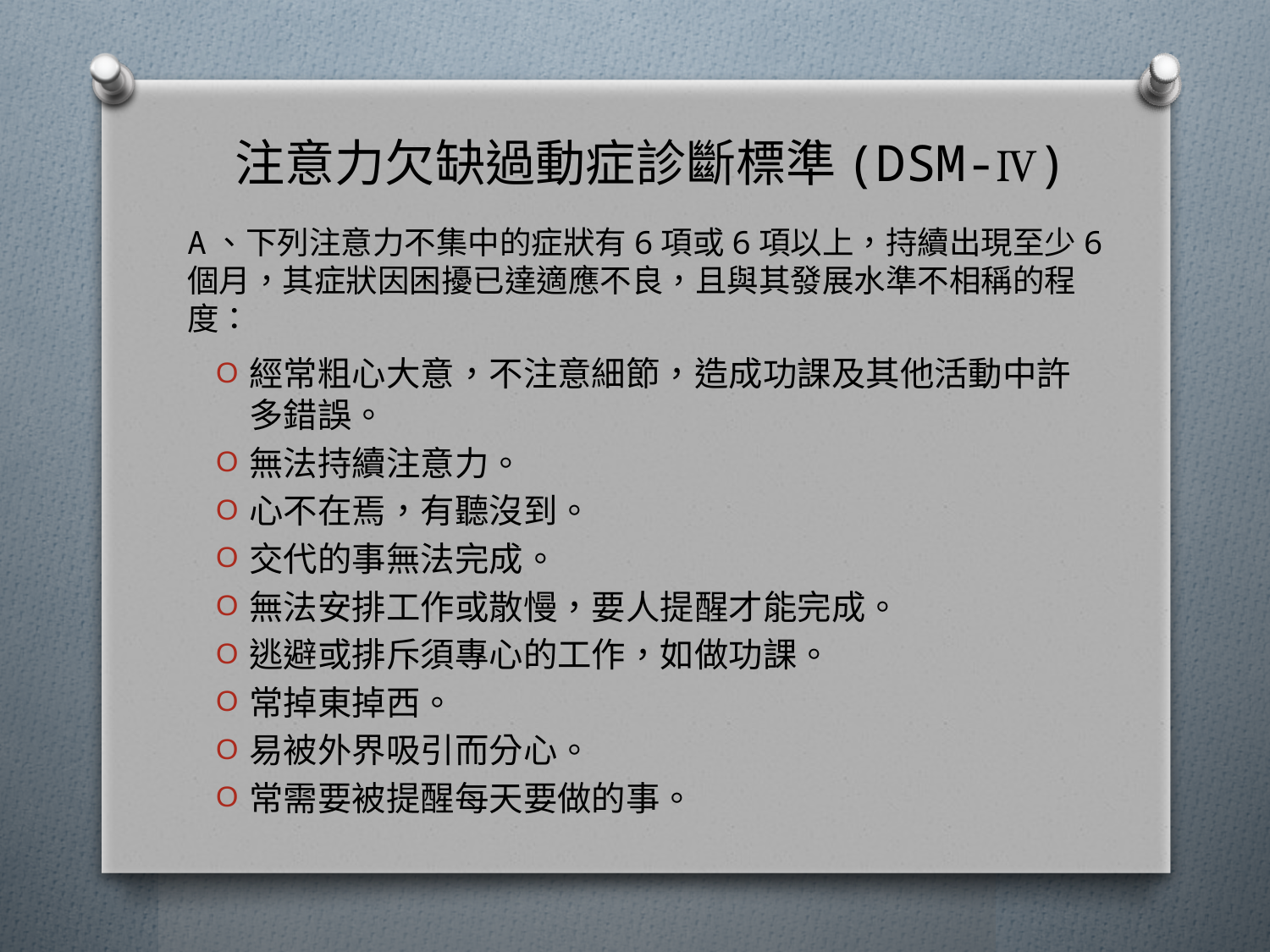

# 注意力欠缺過動症診斷標準(DSM-Ⅳ)
A、下列注意力不集中的症狀有6項或6項以上，持續出現至少6個月，其症狀因困擾已達適應不良，且與其發展水準不相稱的程度：
經常粗心大意，不注意細節，造成功課及其他活動中許多錯誤。
無法持續注意力。
心不在焉，有聽沒到。
交代的事無法完成。
無法安排工作或散慢，要人提醒才能完成。
逃避或排斥須專心的工作，如做功課。
常掉東掉西。
易被外界吸引而分心。
常需要被提醒每天要做的事。